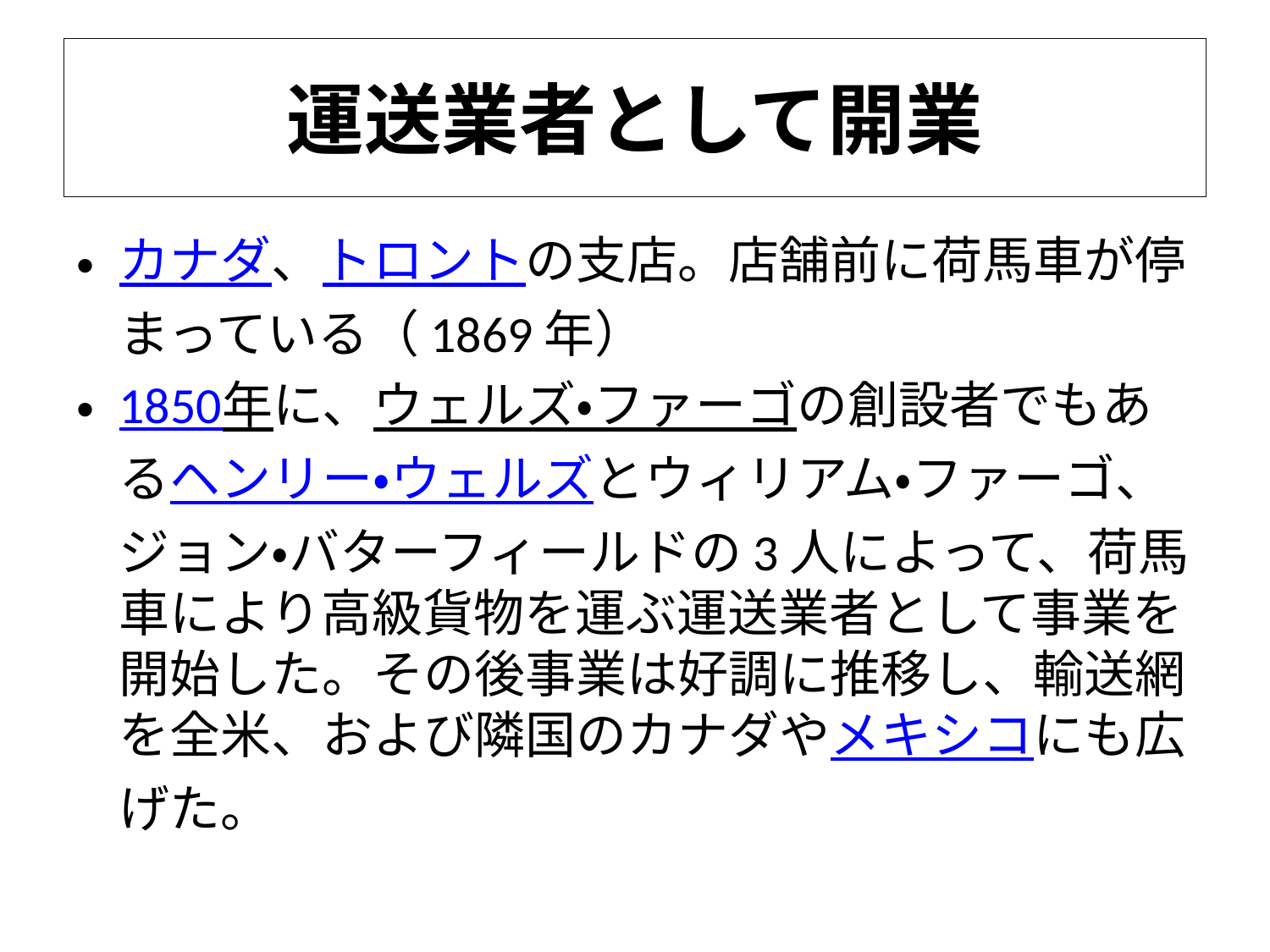

# 運送業者として開業
カナダ、トロントの支店。店舗前に荷馬車が停まっている（1869年）
1850年に、ウェルズ・ファーゴの創設者でもあるヘンリー・ウェルズとウィリアム・ファーゴ、ジョン・バターフィールドの3人によって、荷馬車により高級貨物を運ぶ運送業者として事業を開始した。その後事業は好調に推移し、輸送網を全米、および隣国のカナダやメキシコにも広げた。